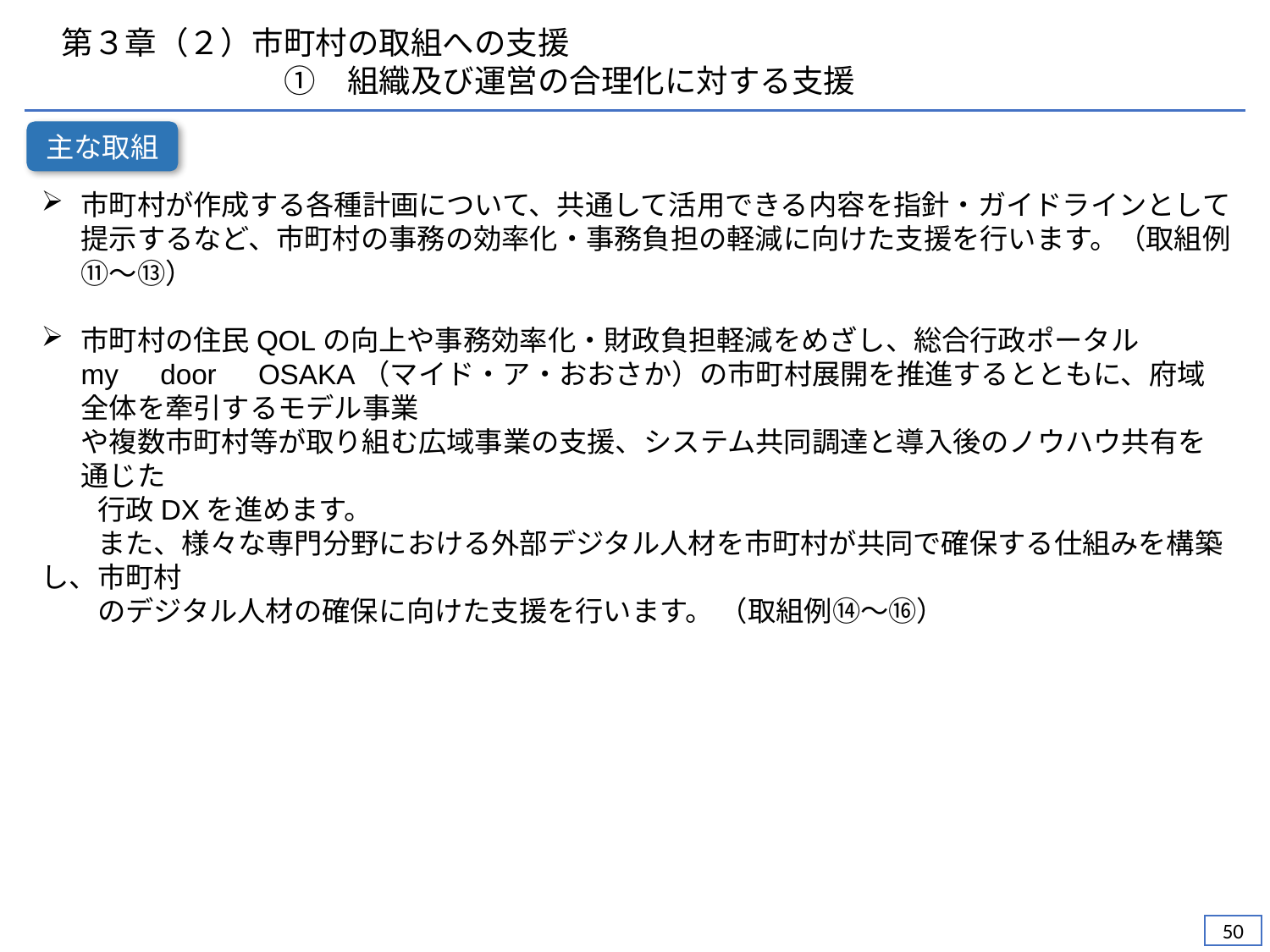

第３章（２）市町村の取組への支援
　　　　　　　①　組織及び運営の合理化に対する支援
主な取組
市町村が作成する各種計画について、共通して活用できる内容を指針・ガイドラインとして提示するなど、市町村の事務の効率化・事務負担の軽減に向けた支援を行います。（取組例⑪～⑬）

市町村の住民QOLの向上や事務効率化・財政負担軽減をめざし、総合行政ポータル　my　door　OSAKA（マイド・ア・おおさか）の市町村展開を推進するとともに、府域全体を牽引するモデル事業
や複数市町村等が取り組む広域事業の支援、システム共同調達と導入後のノウハウ共有を通じた
　　行政DXを進めます。
　　また、様々な専門分野における外部デジタル人材を市町村が共同で確保する仕組みを構築し、市町村
　　のデジタル人材の確保に向けた支援を行います。 （取組例⑭～⑯）

50